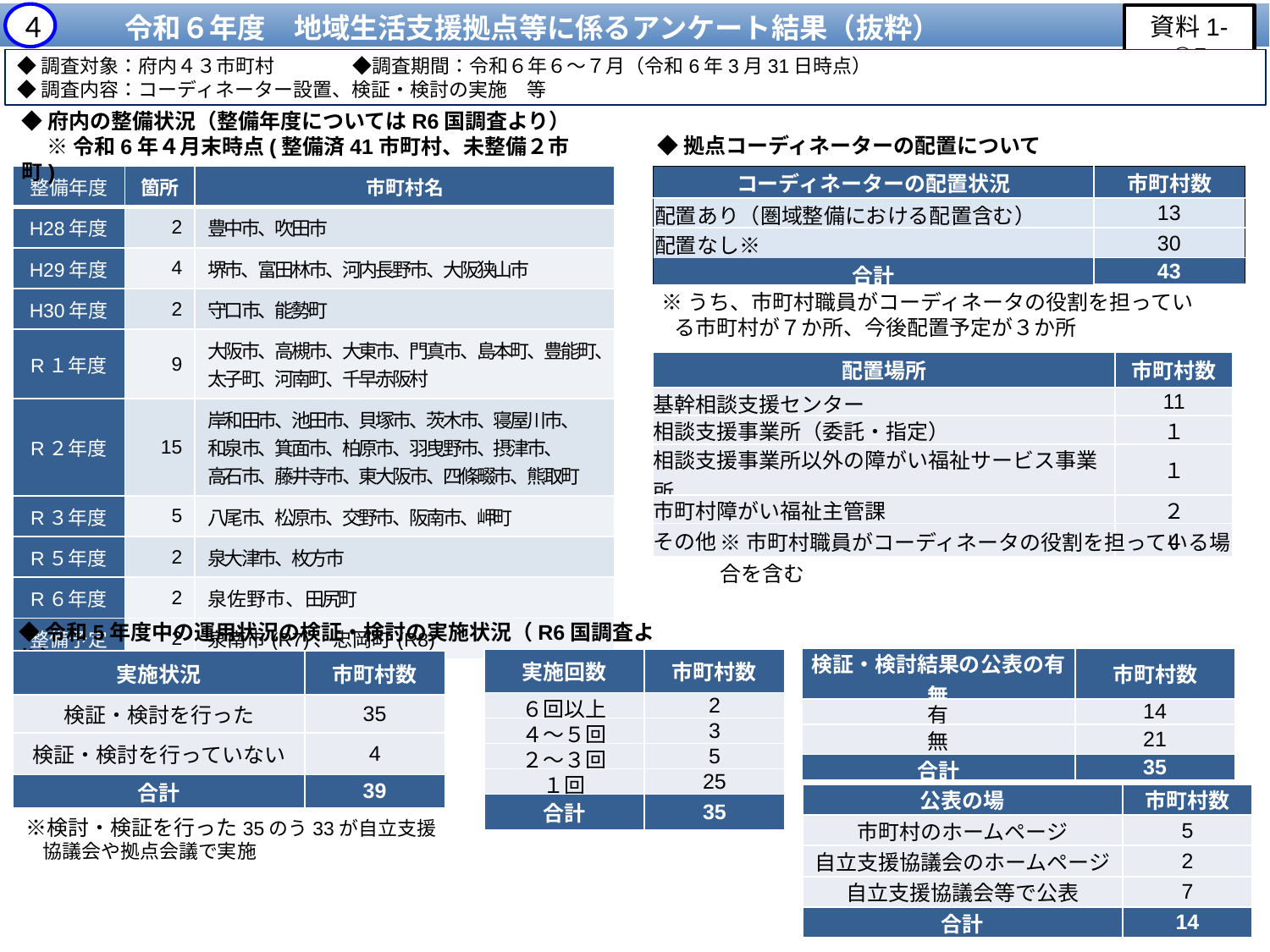

令和６年度　地域生活支援拠点等に係るアンケート結果（抜粋）
4
資料1-④5
◆調査対象：府内４３市町村　　　　◆調査期間：令和６年６～７月（令和6年3月31日時点）
◆調査内容：コーディネーター設置、検証・検討の実施　等
◆府内の整備状況（整備年度についてはR6国調査より）
※令和6年４月末時点(整備済41市町村、未整備２市町)
◆拠点コーディネーターの配置について
| 整備年度 | 箇所 | 市町村名 |
| --- | --- | --- |
| H28年度 | 2 | 豊中市、吹田市 |
| H29年度 | 4 | 堺市、富田林市、河内長野市、大阪狭山市 |
| H30年度 | 2 | 守口市、能勢町 |
| R１年度 | 9 | 大阪市、高槻市、大東市、門真市、島本町、豊能町、 太子町、河南町、千早赤阪村 |
| R２年度 | 15 | 岸和田市、池田市、貝塚市、茨木市、寝屋川市、 和泉市、箕面市、柏原市、羽曳野市、摂津市、 高石市、藤井寺市、東大阪市、四條畷市、熊取町 |
| R３年度 | 5 | 八尾市、松原市、交野市、阪南市、岬町 |
| R５年度 | 2 | 泉大津市、枚方市 |
| R６年度 | 2 | 泉佐野市、田尻町 |
| 整備予定 | 2 | 泉南市(R7)、忠岡町(R8) |
| コーディネーターの配置状況 | 市町村数 |
| --- | --- |
| 配置あり（圏域整備における配置含む） | 13 |
| 配置なし※ | 30 |
| 合計 | 43 |
※うち、市町村職員がコーディネータの役割を担っている市町村が７か所、今後配置予定が３か所
| 配置場所 | 市町村数 |
| --- | --- |
| 基幹相談支援センター | 11 |
| 相談支援事業所（委託・指定） | １ |
| 相談支援事業所以外の障がい福祉サービス事業所 | １ |
| 市町村障がい福祉主管課 | ２ |
| その他 | ４ |
※市町村職員がコーディネータの役割を担っている場合を含む
◆令和5年度中の運用状況の検証・検討の実施状況（R6国調査より）
| 検証・検討結果の公表の有無 | 市町村数 |
| --- | --- |
| 有 | 14 |
| 無 | 21 |
| 合計 | 35 |
| 実施回数 | 市町村数 |
| --- | --- |
| ６回以上 | 2 |
| ４～５回 | 3 |
| ２～３回 | 5 |
| １回 | 25 |
| 合計 | 35 |
| 実施状況 | 市町村数 |
| --- | --- |
| 検証・検討を行った | 35 |
| 検証・検討を行っていない | 4 |
| 合計 | 39 |
| 公表の場 | 市町村数 |
| --- | --- |
| 市町村のホームページ | 5 |
| 自立支援協議会のホームページ | 2 |
| 自立支援協議会等で公表 | 7 |
| 合計 | 14 |
　※検討・検証を行った35のう33が自立支援協議会や拠点会議で実施